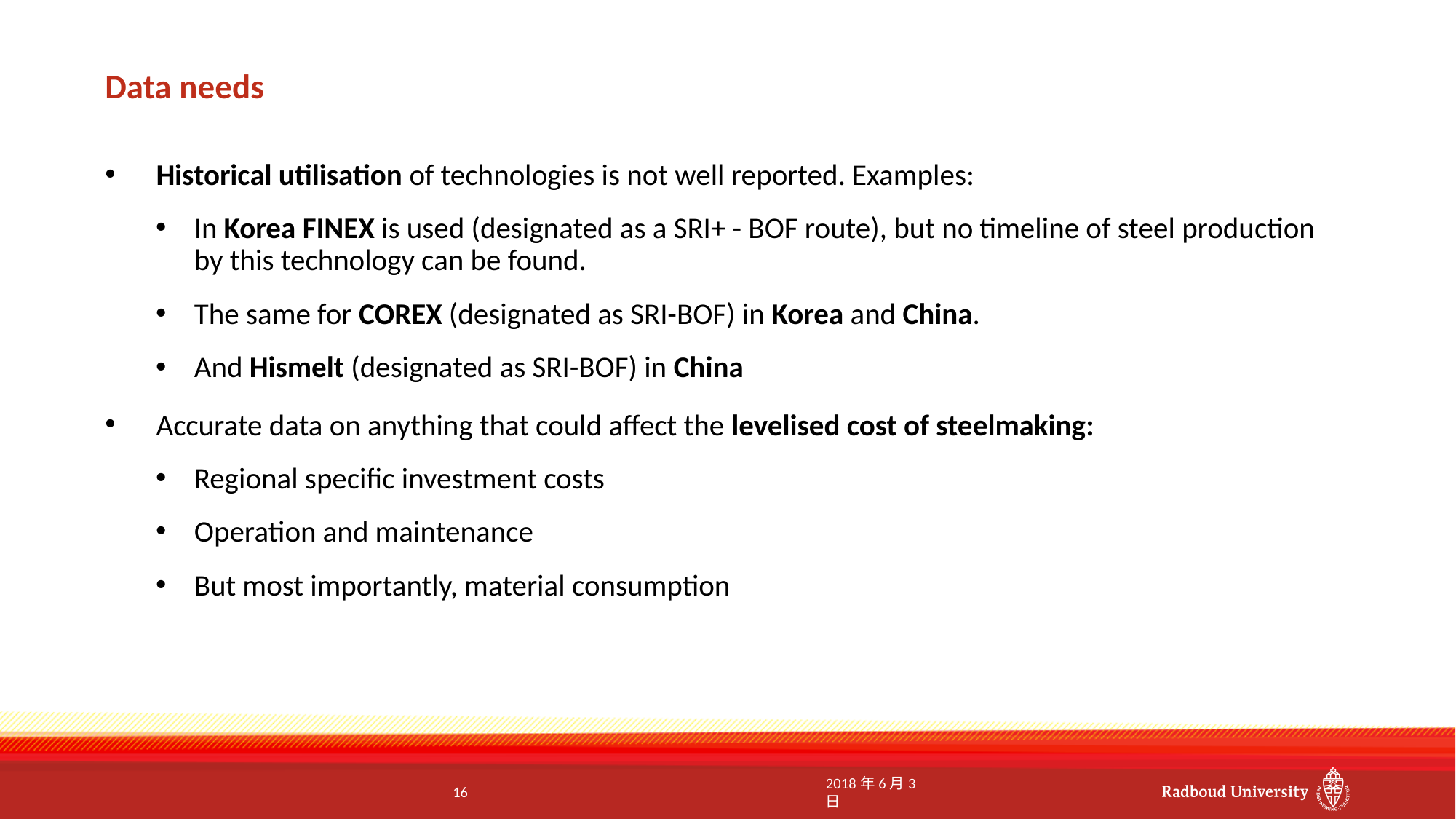

# Data needs
Historical utilisation of technologies is not well reported. Examples:
In Korea FINEX is used (designated as a SRI+ - BOF route), but no timeline of steel production by this technology can be found.
The same for COREX (designated as SRI-BOF) in Korea and China.
And Hismelt (designated as SRI-BOF) in China
Accurate data on anything that could affect the levelised cost of steelmaking:
Regional specific investment costs
Operation and maintenance
But most importantly, material consumption
16
2018年6月3日